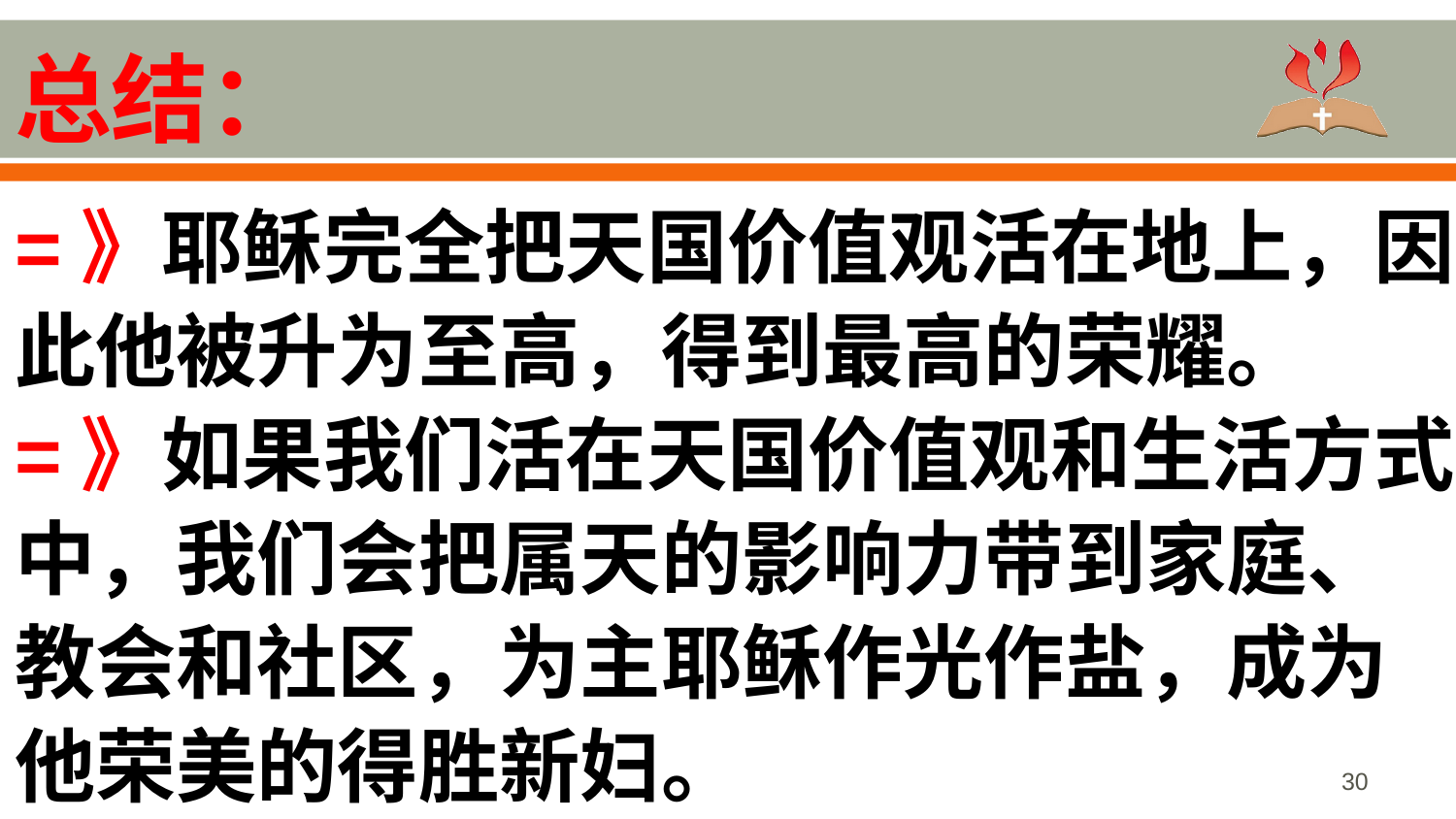

# 总结：
=》耶稣完全把天国价值观活在地上，因此他被升为至高，得到最高的荣耀。
=》如果我们活在天国价值观和生活方式中，我们会把属天的影响力带到家庭、教会和社区，为主耶稣作光作盐，成为他荣美的得胜新妇。

30